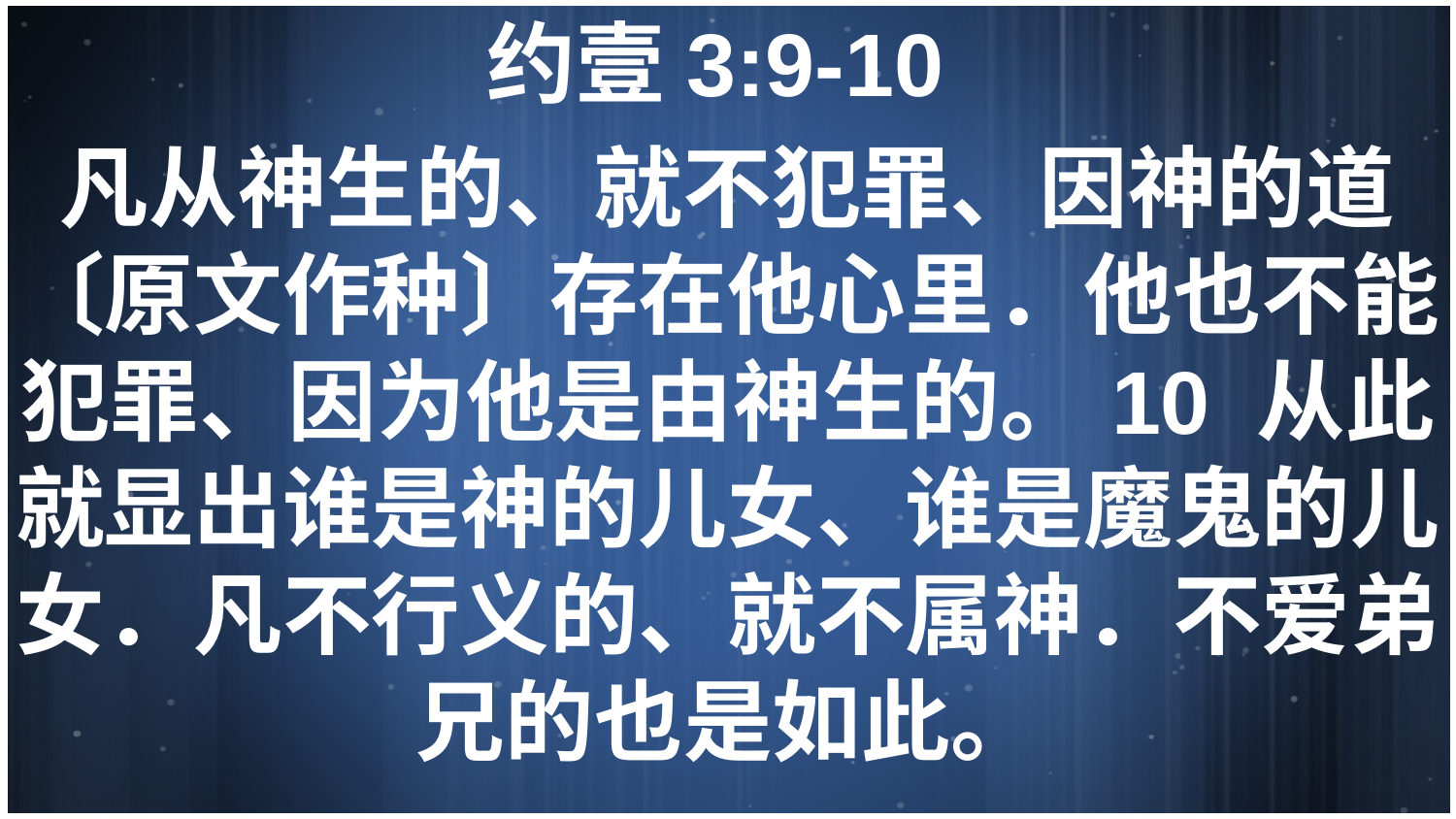

约壹3:9-10
凡从神生的、就不犯罪、因神的道〔原文作种〕存在他心里．他也不能犯罪、因为他是由神生的。10 从此就显出谁是神的儿女、谁是魔鬼的儿女．凡不行义的、就不属神．不爱弟兄的也是如此。